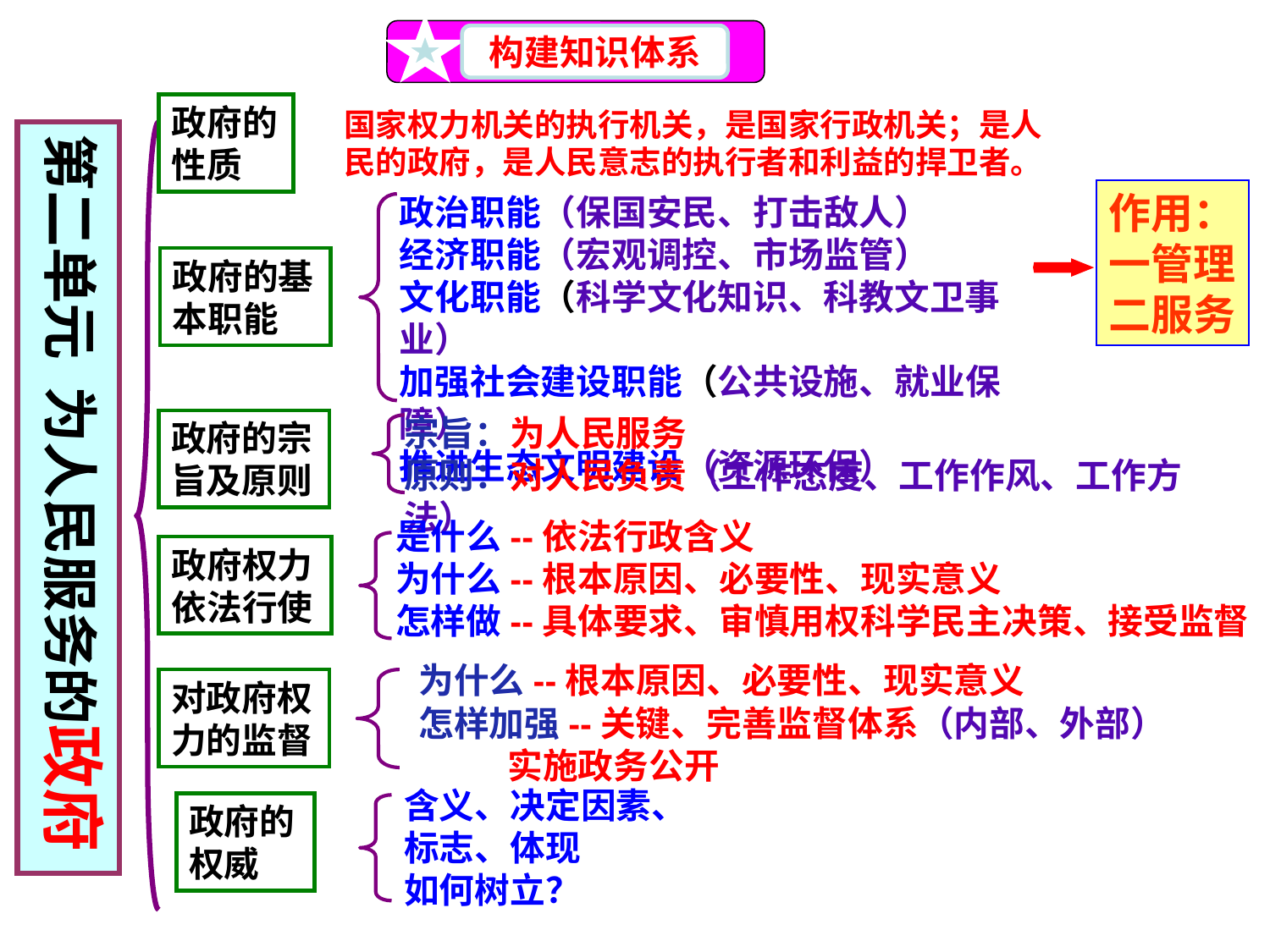

构建知识体系
政府的性质
国家权力机关的执行机关，是国家行政机关；是人民的政府，是人民意志的执行者和利益的捍卫者。
第二单元  为人民服务的政府

作用：
一管理
二服务

政治职能（保国安民、打击敌人）
经济职能（宏观调控、市场监管）
文化职能（科学文化知识、科教文卫事业）
加强社会建设职能（公共设施、就业保障）
推进生态文明建设（资源环保）

政府的基本职能
宗旨：为人民服务
原则：对人民负责（工作态度、工作作风、工作方法）

政府的宗旨及原则
是什么--依法行政含义
为什么--根本原因、必要性、现实意义
怎样做--具体要求、审慎用权科学民主决策、接受监督

政府权力依法行使
为什么--根本原因、必要性、现实意义
怎样加强--关键、完善监督体系（内部、外部）
          实施政务公开

对政府权力的监督
含义、决定因素、
标志、体现
如何树立？

政府的权威